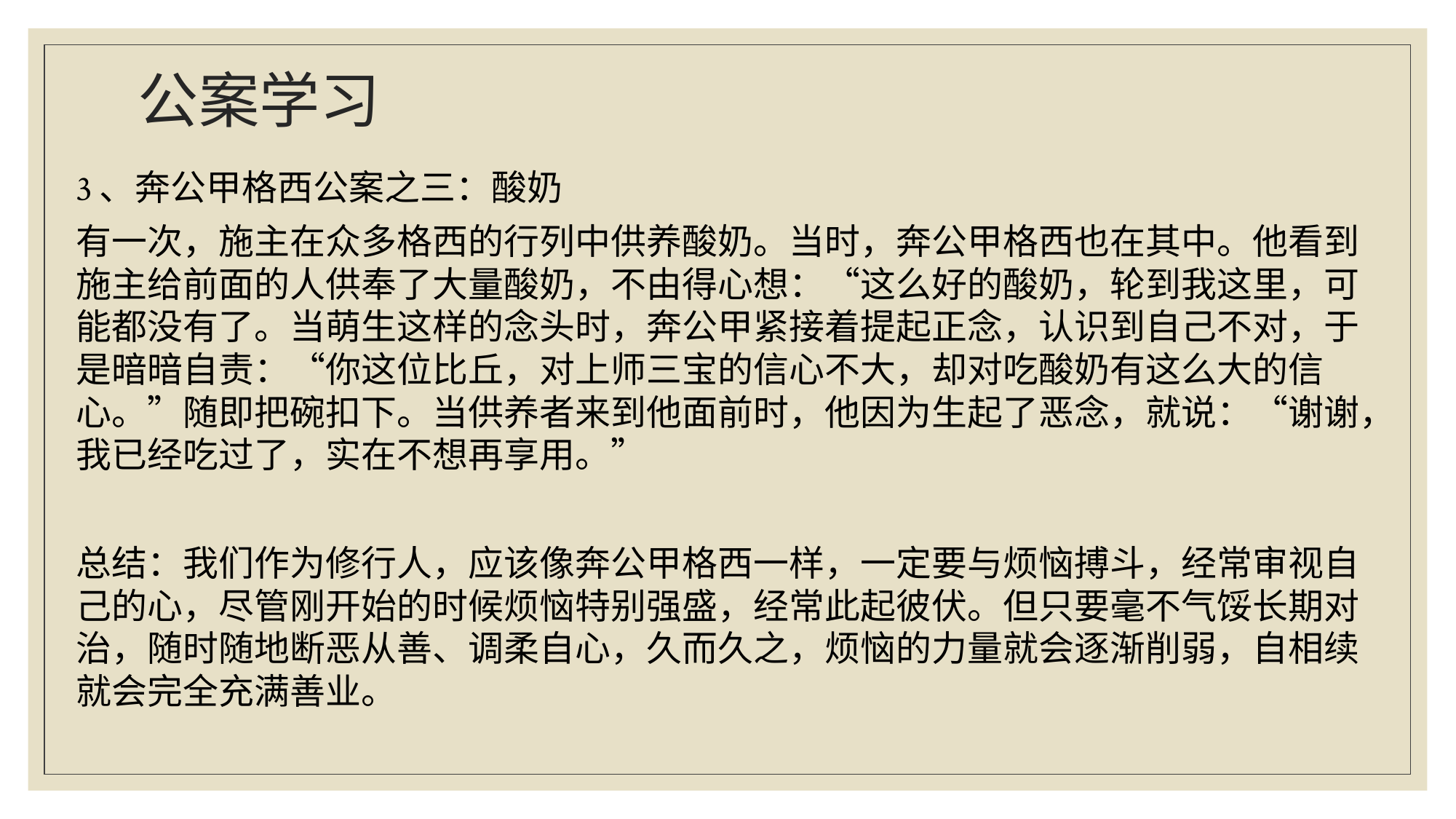

# 公案学习
3、奔公甲格西公案之三：酸奶
有一次，施主在众多格西的行列中供养酸奶。当时，奔公甲格西也在其中。他看到施主给前面的人供奉了大量酸奶，不由得心想：“这么好的酸奶，轮到我这里，可能都没有了。当萌生这样的念头时，奔公甲紧接着提起正念，认识到自己不对，于是暗暗自责：“你这位比丘，对上师三宝的信心不大，却对吃酸奶有这么大的信心。”随即把碗扣下。当供养者来到他面前时，他因为生起了恶念，就说：“谢谢，我已经吃过了，实在不想再享用。”

总结：我们作为修行人，应该像奔公甲格西一样，一定要与烦恼搏斗，经常审视自己的心，尽管刚开始的时候烦恼特别强盛，经常此起彼伏。但只要毫不气馁长期对治，随时随地断恶从善、调柔自心，久而久之，烦恼的力量就会逐渐削弱，自相续就会完全充满善业。